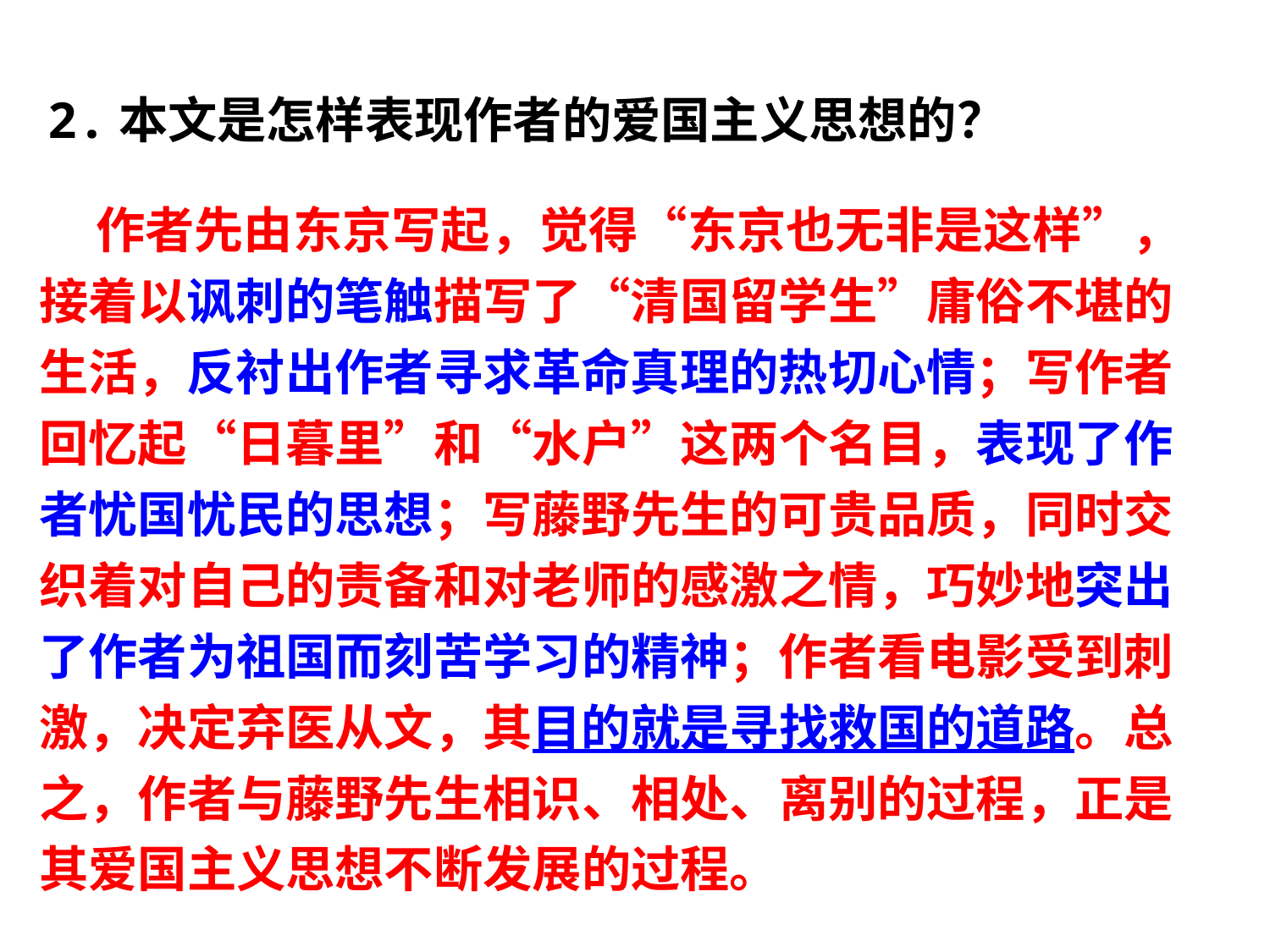

2.本文是怎样表现作者的爱国主义思想的？
    作者先由东京写起，觉得“东京也无非是这样”，接着以讽刺的笔触描写了“清国留学生”庸俗不堪的生活，反衬出作者寻求革命真理的热切心情；写作者回忆起“日暮里”和“水户”这两个名目，表现了作者忧国忧民的思想；写藤野先生的可贵品质，同时交织着对自己的责备和对老师的感激之情，巧妙地突出了作者为祖国而刻苦学习的精神；作者看电影受到刺激，决定弃医从文，其目的就是寻找救国的道路。总之，作者与藤野先生相识、相处、离别的过程，正是其爱国主义思想不断发展的过程。